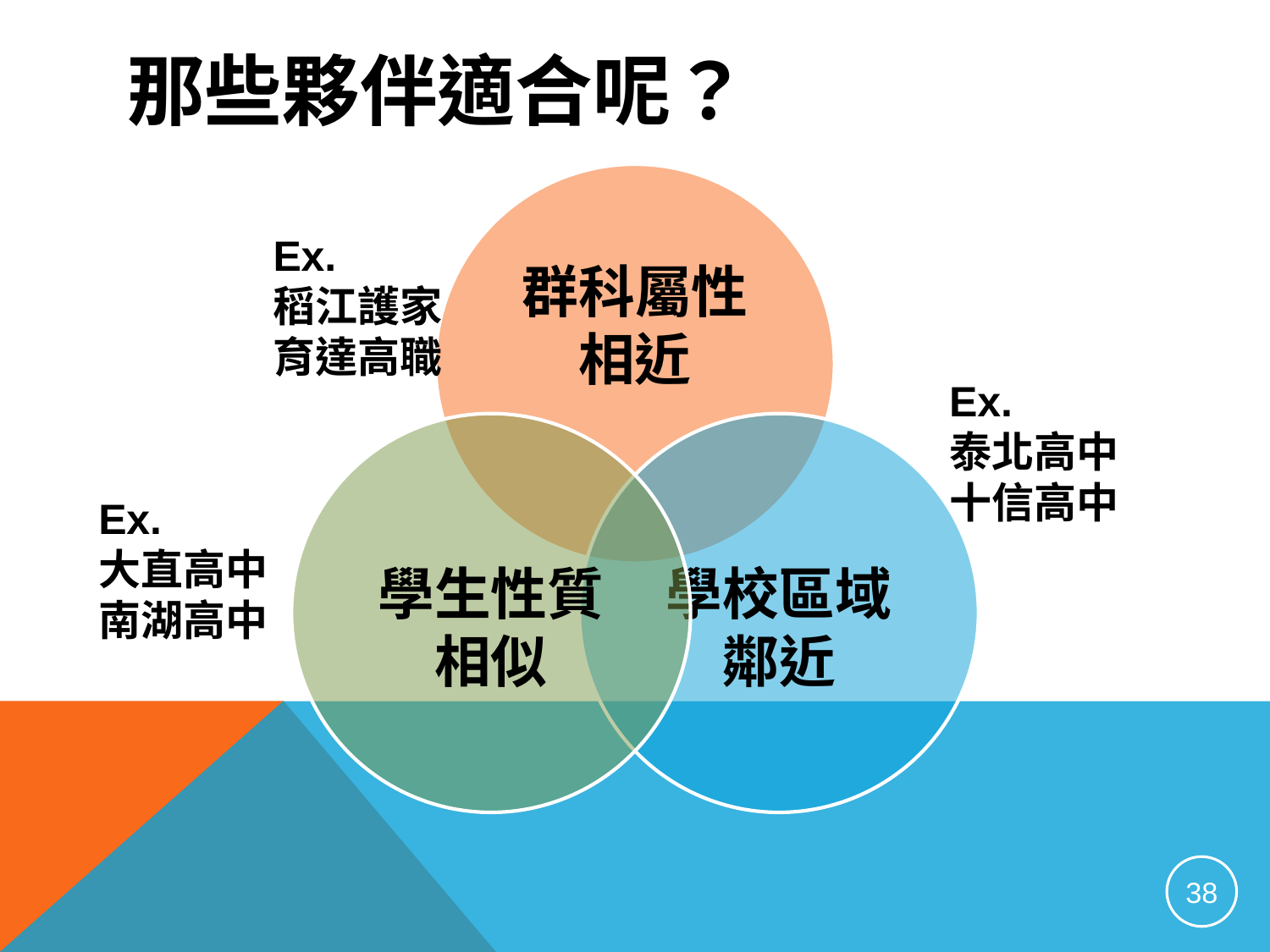

# 那些夥伴適合呢？
群科屬性相近
學校區域鄰近
學生性質相似
Ex.
稻江護家
育達高職
Ex.
泰北高中
十信高中
Ex.
大直高中
南湖高中
38